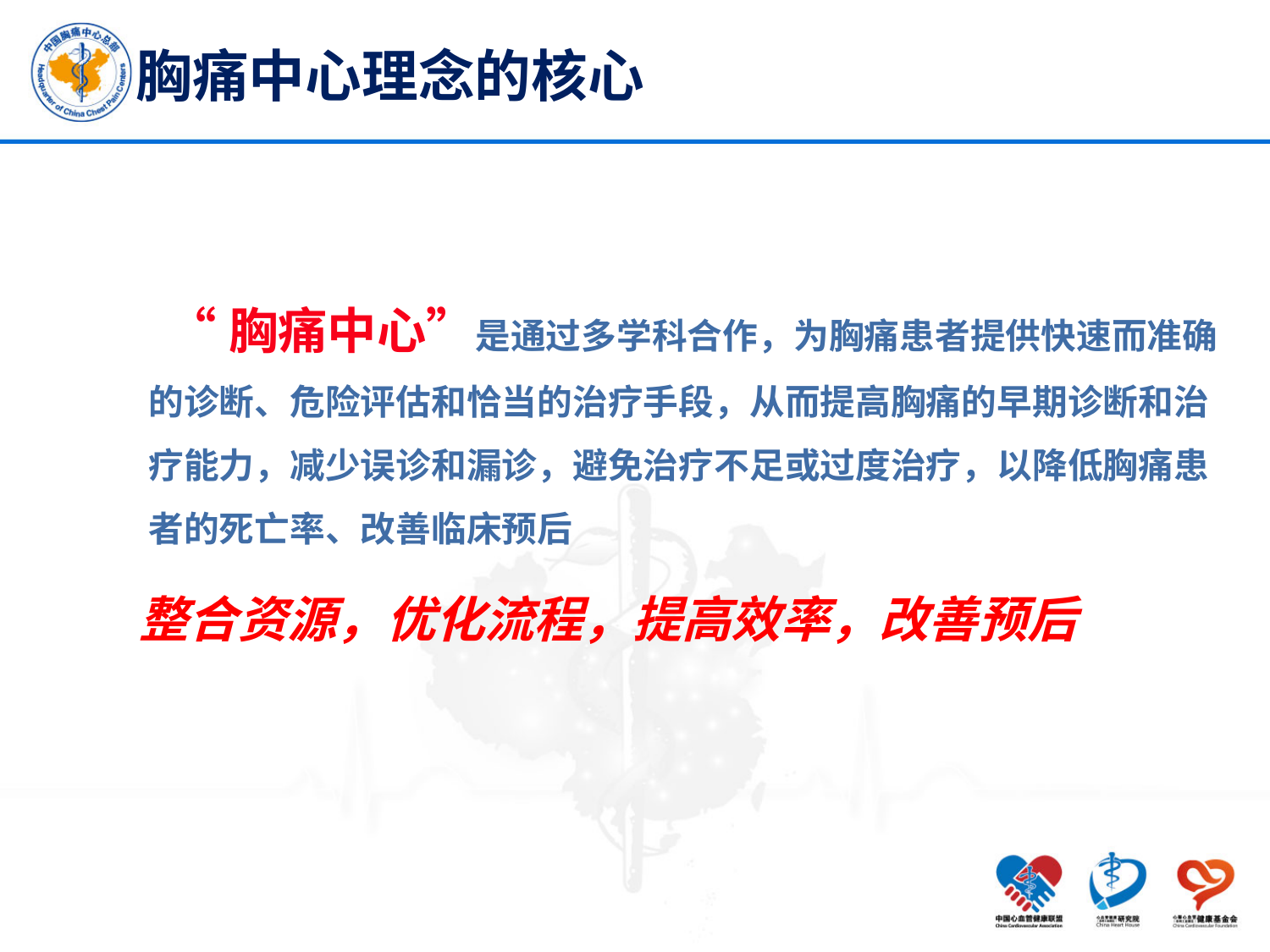

胸痛中心理念的核心
       “胸痛中心”是通过多学科合作，为胸痛患者提供快速而准确的诊断、危险评估和恰当的治疗手段，从而提高胸痛的早期诊断和治疗能力，减少误诊和漏诊，避免治疗不足或过度治疗，以降低胸痛患者的死亡率、改善临床预后
   整合资源，优化流程，提高效率，改善预后